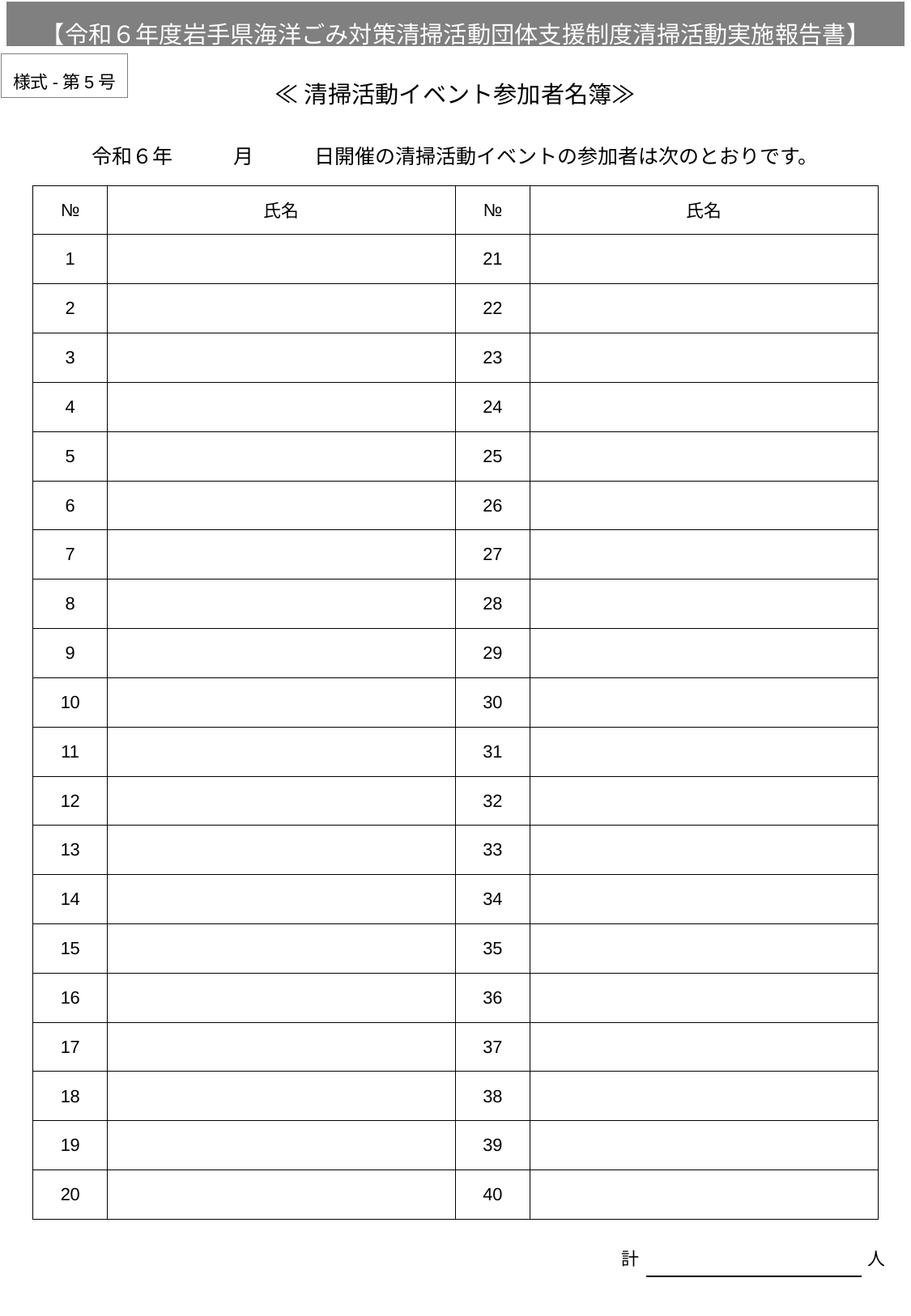

【令和６年度岩手県海洋ごみ対策清掃活動団体支援制度清掃活動実施報告書】

様式-第5号
≪清掃活動イベント参加者名簿≫
令和６年　　　月　　　日開催の清掃活動イベントの参加者は次のとおりです。
| № | 氏名 | № | 氏名 |
| --- | --- | --- | --- |
| 1 |  | 21 |  |
| 2 |  | 22 |  |
| 3 |  | 23 |  |
| 4 |  | 24 |  |
| 5 |  | 25 |  |
| 6 |  | 26 |  |
| 7 |  | 27 |  |
| 8 |  | 28 |  |
| 9 |  | 29 |  |
| 10 |  | 30 |  |
| 11 |  | 31 |  |
| 12 |  | 32 |  |
| 13 |  | 33 |  |
| 14 |  | 34 |  |
| 15 |  | 35 |  |
| 16 |  | 36 |  |
| 17 |  | 37 |  |
| 18 |  | 38 |  |
| 19 |  | 39 |  |
| 20 |  | 40 |  |
計　　　　　　　　　　　　　人